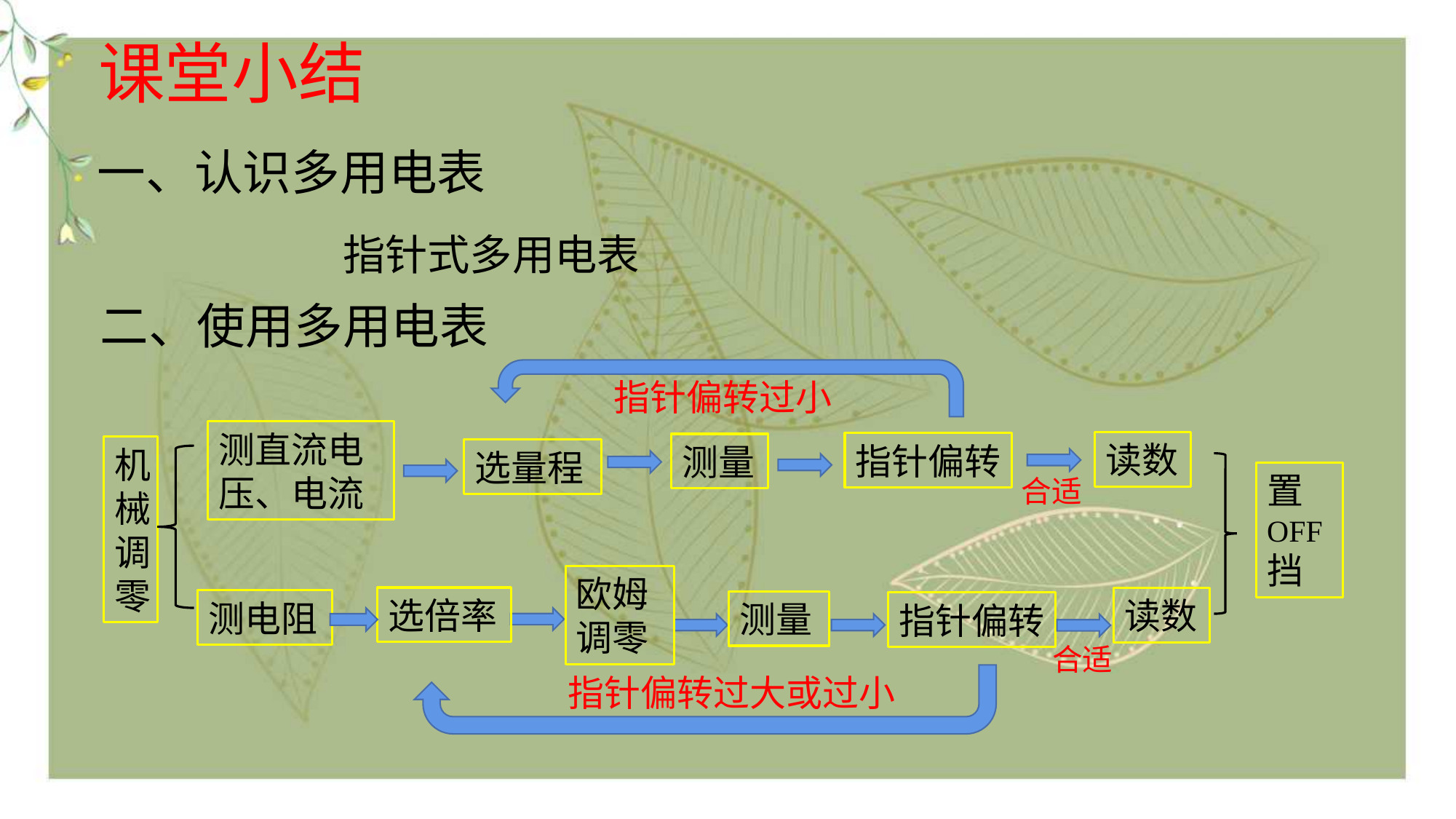

课堂小结
一、认识多用电表
指针式多用电表
二、使用多用电表

指针偏转过小
测直流电压、电流
读数
指针偏转
测量
选量程

合适
机械调零

置OFF挡
欧姆调零
选倍率
读数
测电阻
测量
指针偏转

指针偏转过大或过小
合适